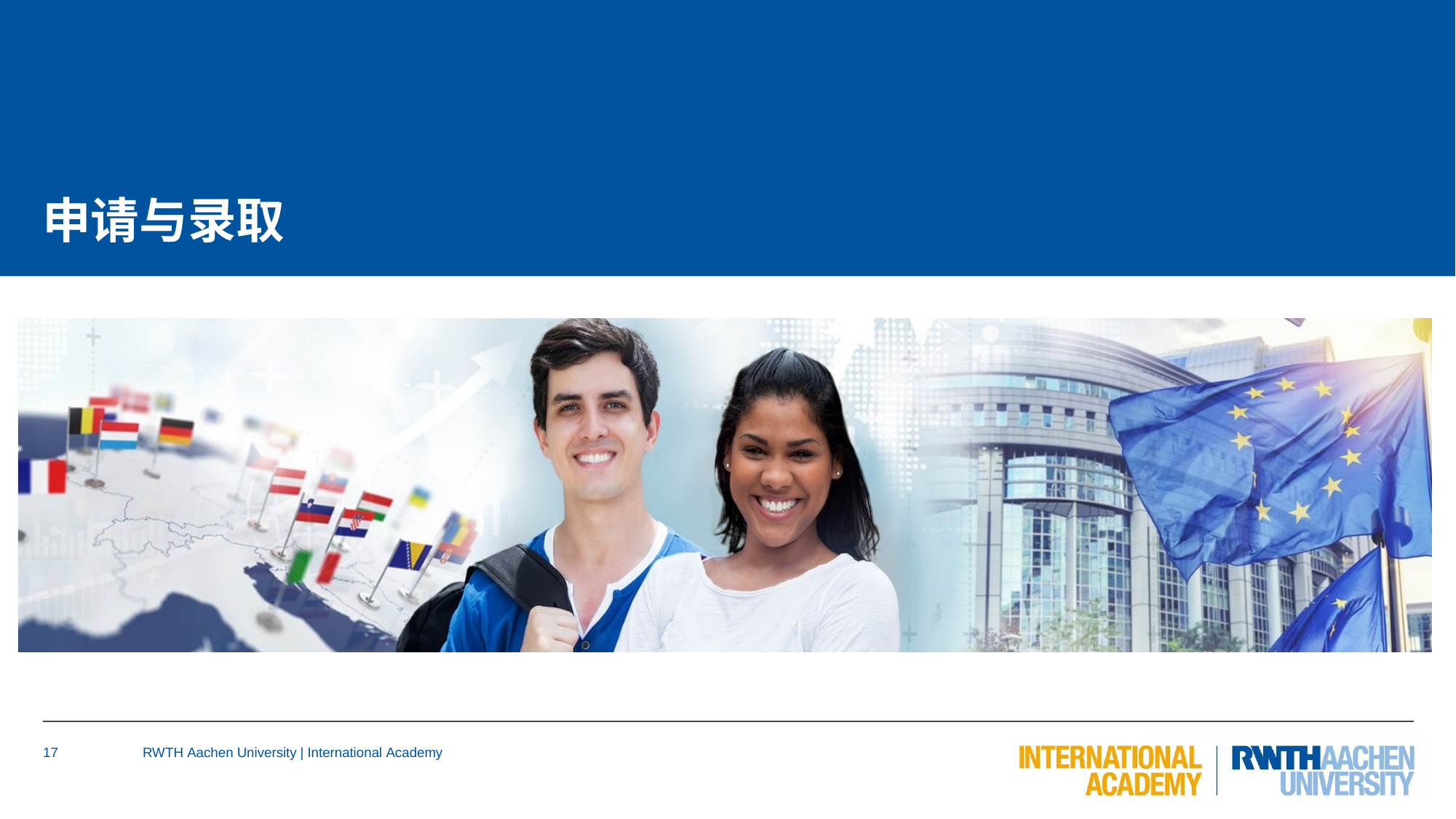

# 申请与录取

17
RWTH Aachen University | International Academy